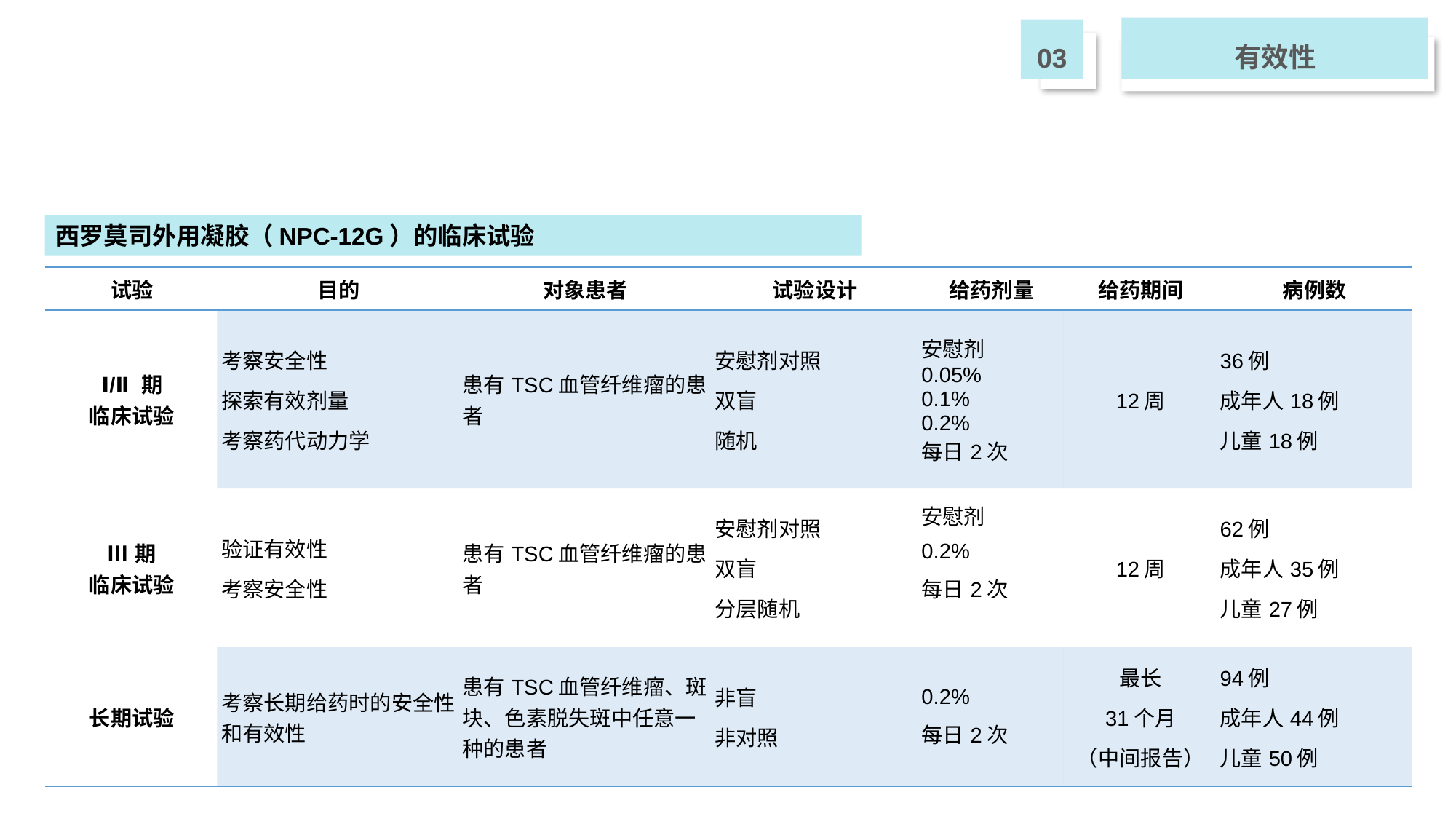

有效性
03

西罗莫司外用凝胶（NPC-12G）的临床试验
| 试验 | 目的 | 对象患者 | 试验设计 | 给药剂量 | 给药期间 | 病例数 |
| --- | --- | --- | --- | --- | --- | --- |
| Ⅰ/Ⅱ期 临床试验 | 考察安全性 探索有效剂量 考察药代动力学 | 患有TSC血管纤维瘤的患者 | 安慰剂对照 双盲 随机 | 安慰剂 0.05% 0.1% 0.2% 每日2次 | 12周 | 36例 成年人18例 儿童18例 |
| Ⅲ期 临床试验 | 验证有效性 考察安全性 | 患有TSC血管纤维瘤的患者 | 安慰剂对照 双盲 分层随机 | 安慰剂 0.2% 每日2次 | 12周 | 62例 成年人35例 儿童27例 |
| 长期试验 | 考察长期给药时的安全性和有效性 | 患有TSC血管纤维瘤、斑块、色素脱失斑中任意一种的患者 | 非盲 非对照 | 0.2% 每日2次 | 最长 31个月 （中间报告） | 94例 成年人44例 儿童50例 |